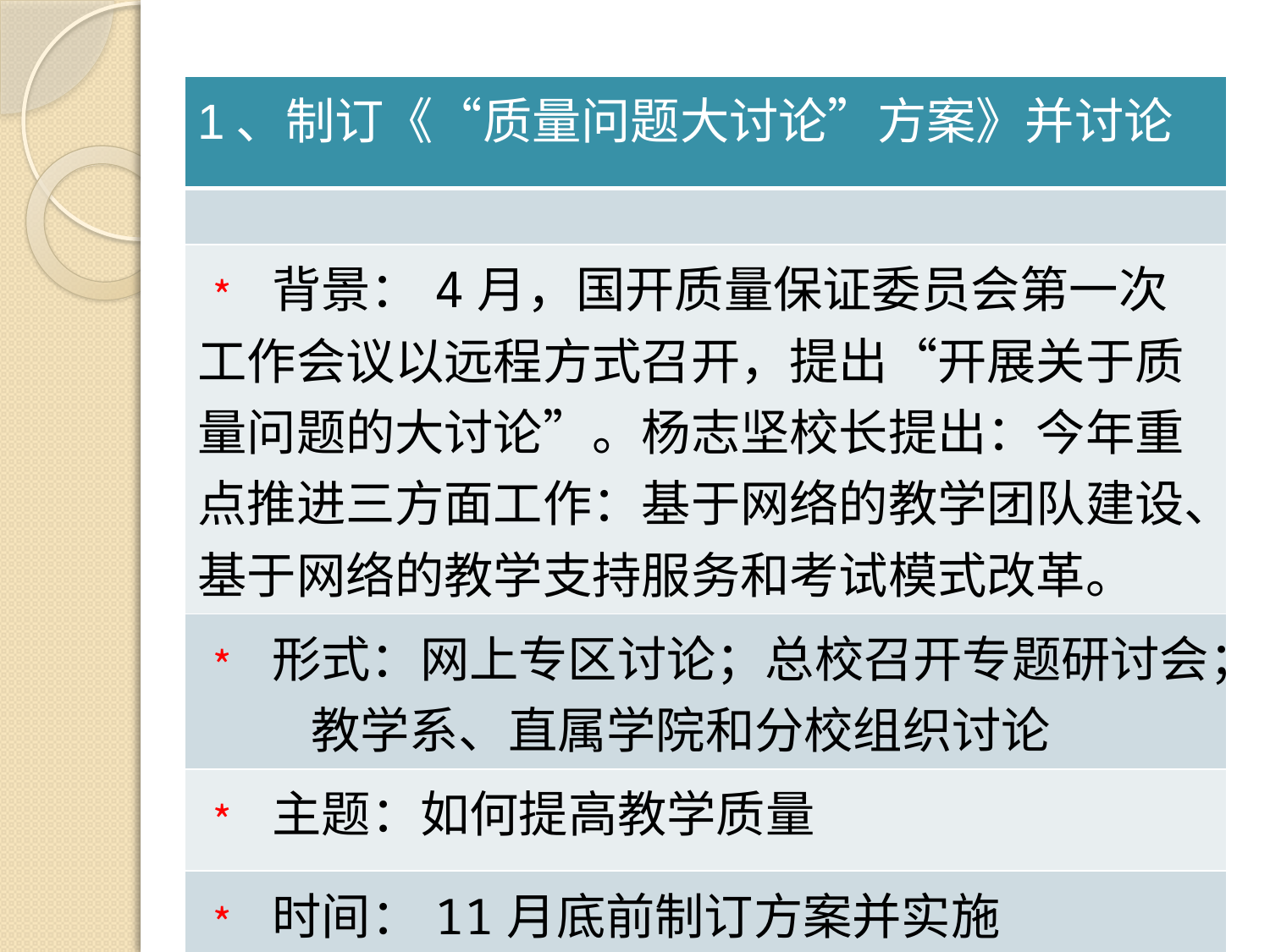

| 1、制订《“质量问题大讨论”方案》并讨论 |
| --- |
|  |
| ﹡ 背景：4月，国开质量保证委员会第一次工作会议以远程方式召开，提出“开展关于质量问题的大讨论”。杨志坚校长提出：今年重点推进三方面工作：基于网络的教学团队建设、基于网络的教学支持服务和考试模式改革。 |
| ﹡ 形式：网上专区讨论；总校召开专题研讨会； 教学系、直属学院和分校组织讨论 |
| ﹡ 主题：如何提高教学质量 |
| ﹡ 时间：11月底前制订方案并实施 |
#